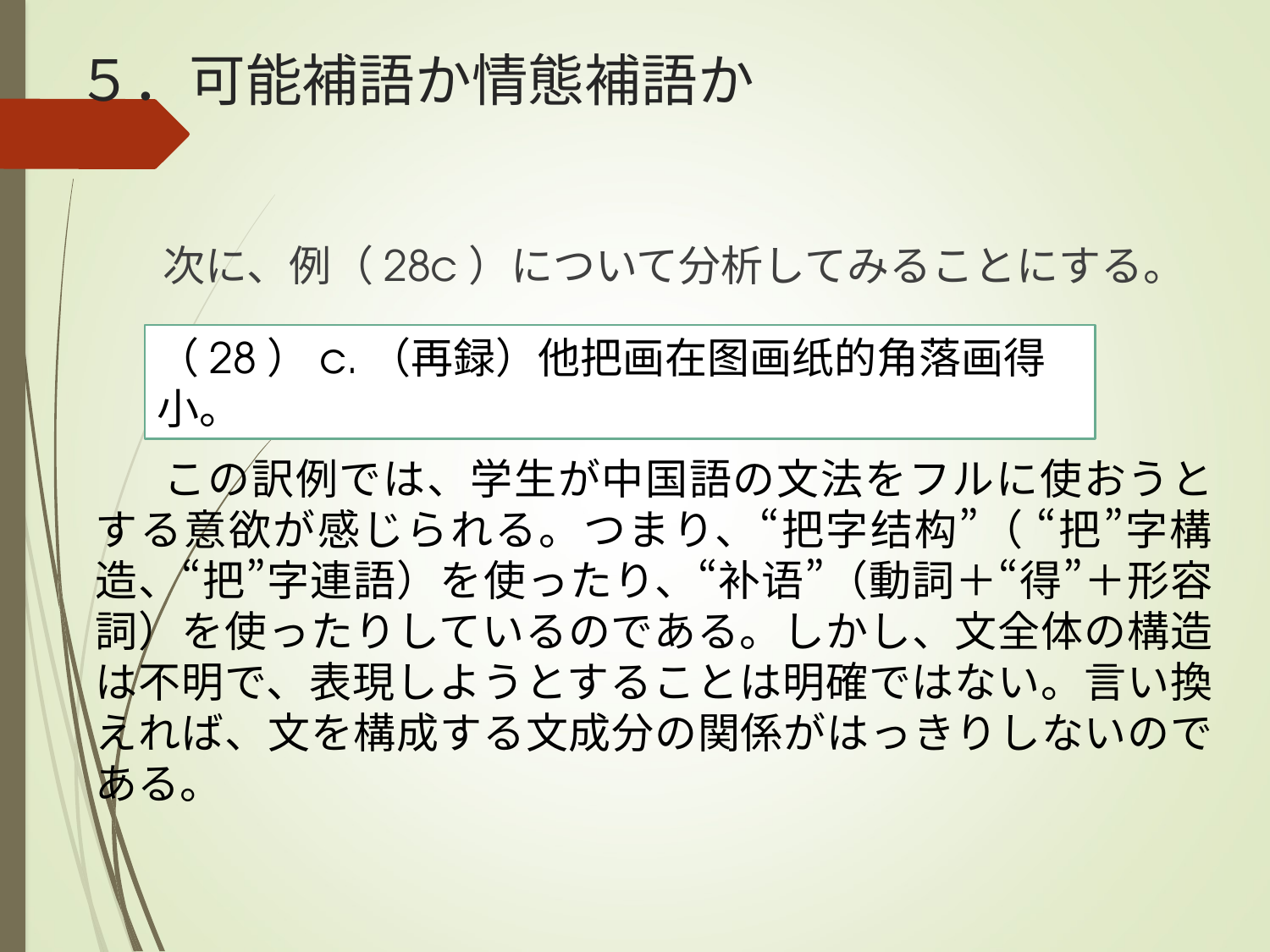

# ５．可能補語か情態補語か
　　次に、例（28c）について分析してみることにする。
（28）c.（再録）他把画在图画纸的角落画得小。
　この訳例では、学生が中国語の文法をフルに使おうとする意欲が感じられる。つまり、“把字结构”（ “把”字構造、“把”字連語）を使ったり、“补语”（動詞＋“得”＋形容詞）を使ったりしているのである。しかし、文全体の構造は不明で、表現しようとすることは明確ではない。言い換えれば、文を構成する文成分の関係がはっきりしないのである。